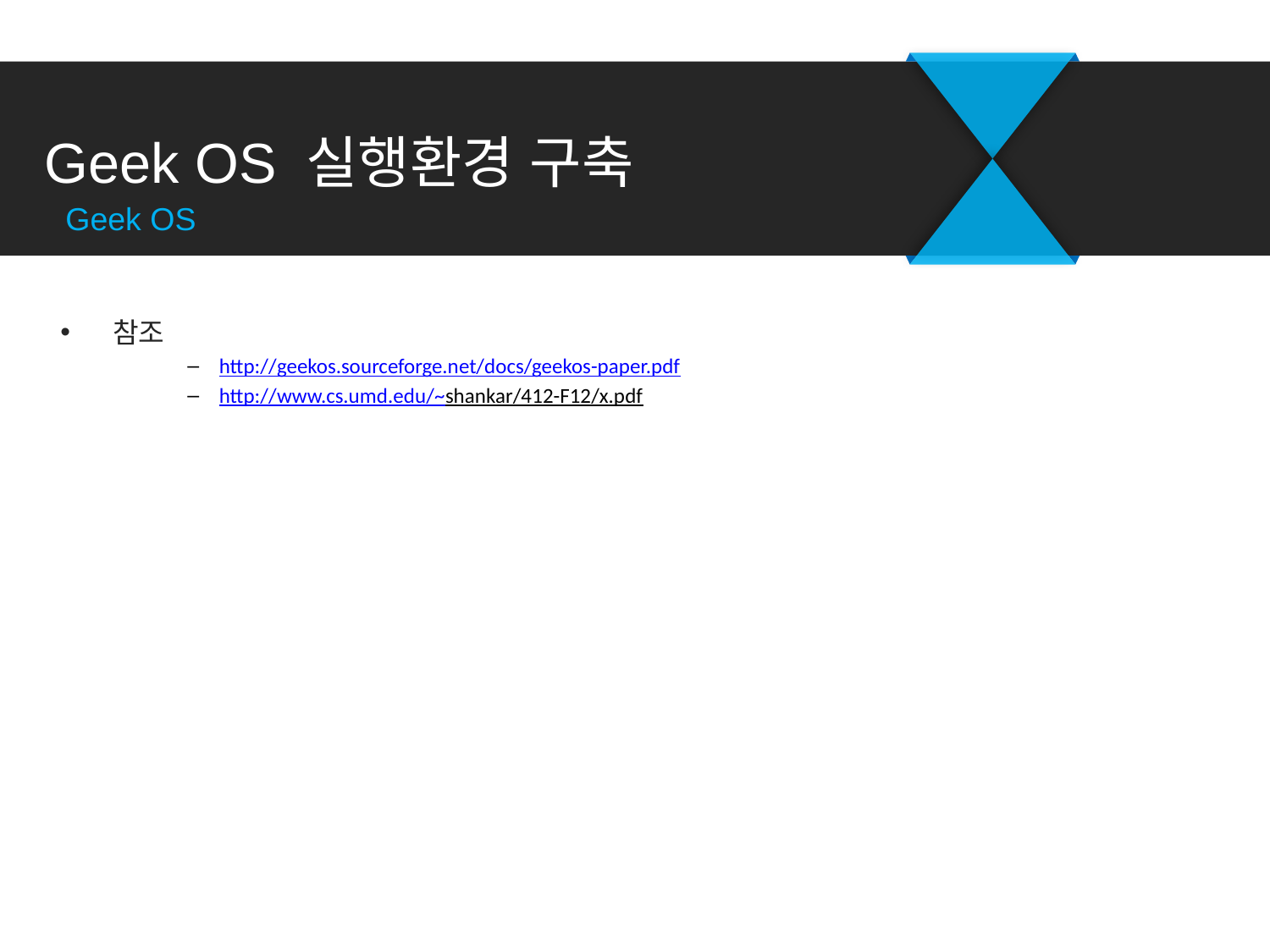

# Geek OS 실행환경 구축
Geek OS

 참조
http://geekos.sourceforge.net/docs/geekos-paper.pdf
http://www.cs.umd.edu/~shankar/412-F12/x.pdf